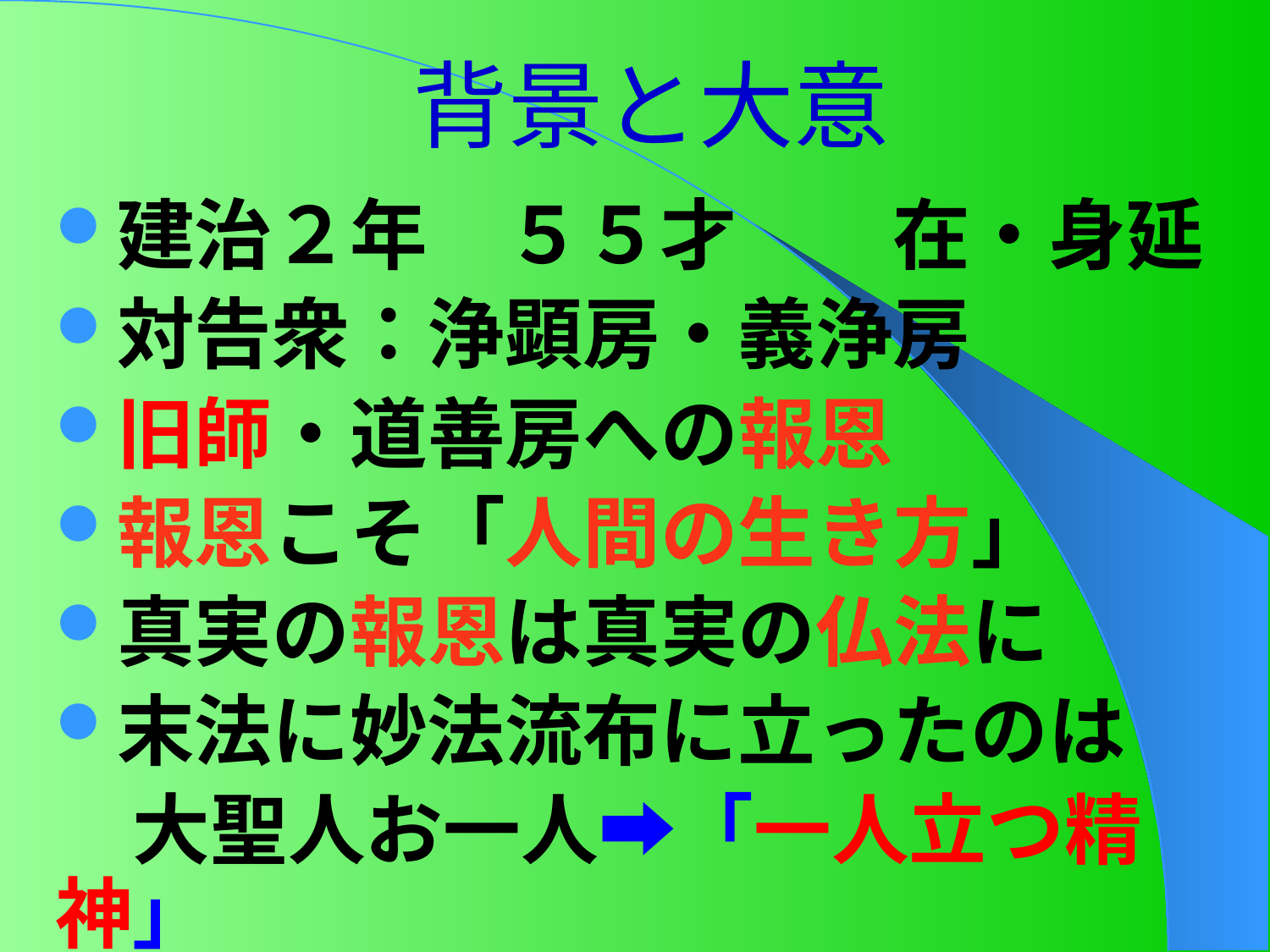

# 背景と大意
建治２年　５５才　　在・身延
対告衆：浄顕房・義浄房
旧師・道善房への報恩
報恩こそ「人間の生き方」
真実の報恩は真実の仏法に
末法に妙法流布に立ったのは
　大聖人お一人➡「一人立つ精神」